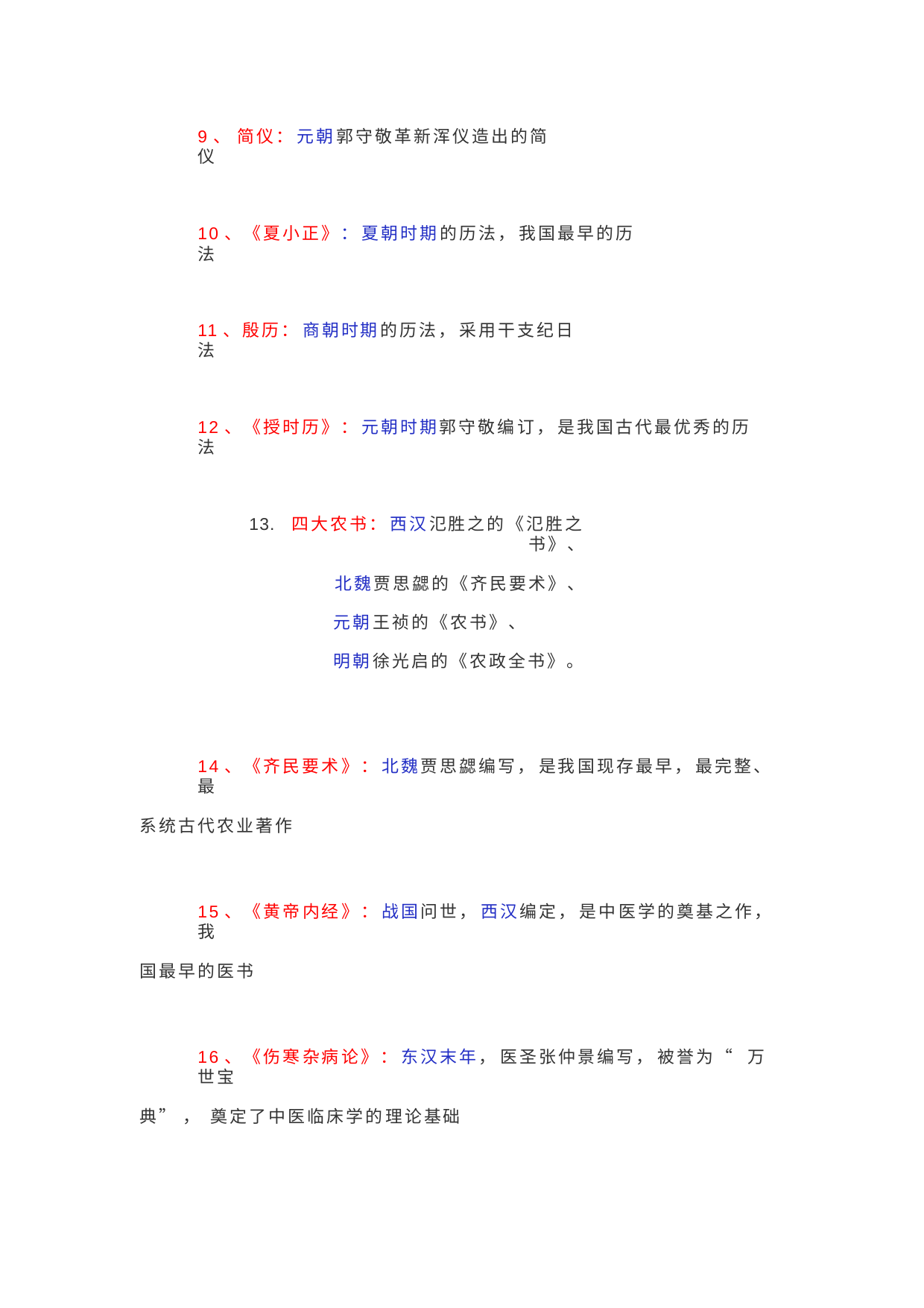

9、 简仪： 元朝郭守敬革新浑仪造出的简仪
10、《夏小正》： 夏朝时期的历法， 我国最早的历法
11、殷历： 商朝时期的历法， 采用干支纪日法
12、《授时历》： 元朝时期郭守敬编订， 是我国古代最优秀的历法
13.  四大农书： 西汉氾胜之的《氾胜之书》、

北魏贾思勰的《齐民要术》、

元朝王祯的《农书》、

明朝徐光启的《农政全书》。
14、《齐民要术》： 北魏贾思勰编写， 是我国现存最早， 最完整、最

系统古代农业著作
15、《黄帝内经》： 战国问世， 西汉编定， 是中医学的奠基之作， 我

国最早的医书
16、《伤寒杂病论》： 东汉末年， 医圣张仲景编写， 被誉为“ 万世宝

典”， 奠定了中医临床学的理论基础